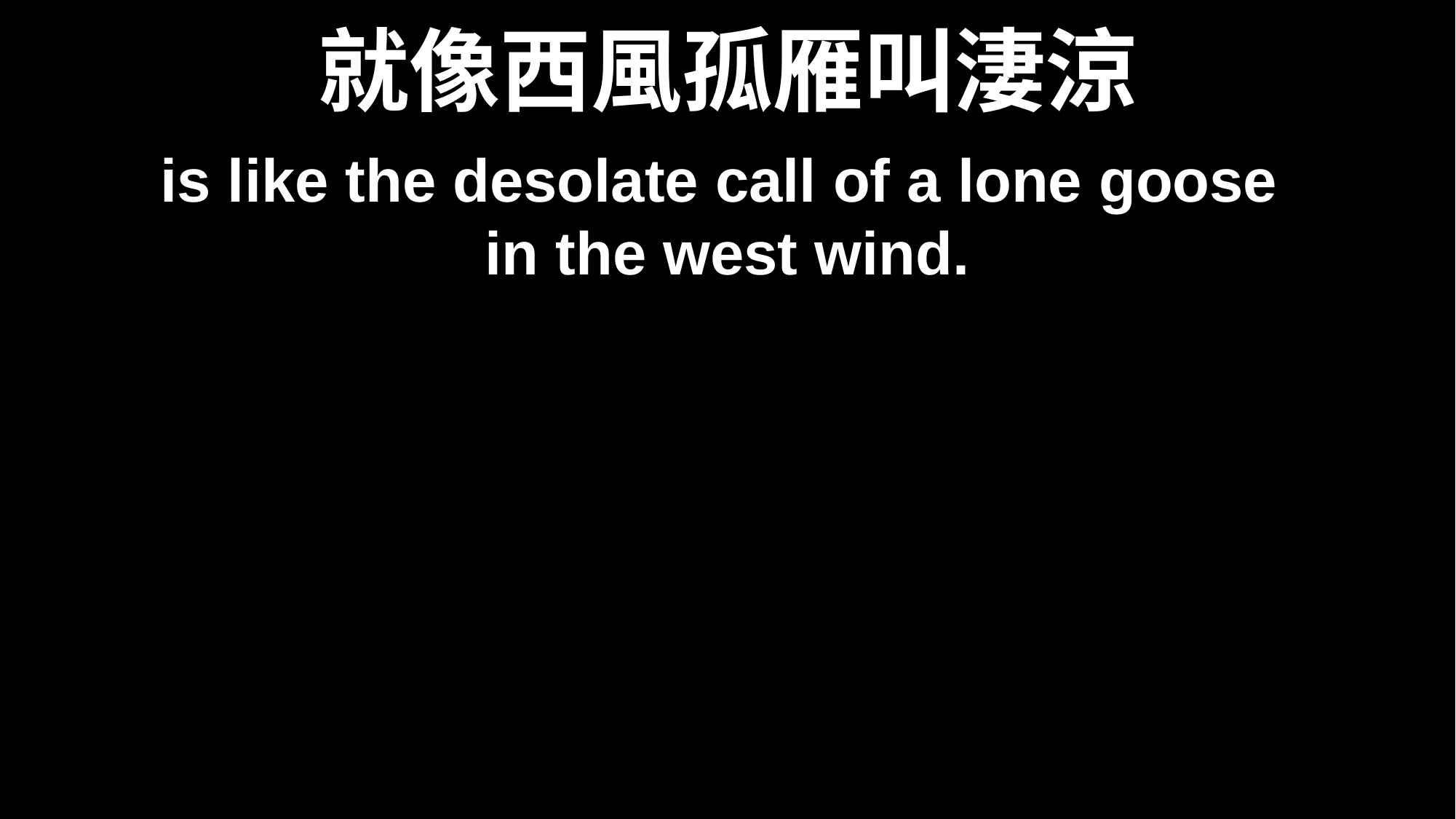

# 就像西風孤雁叫淒涼
is like the desolate call of a lone goose
in the west wind.